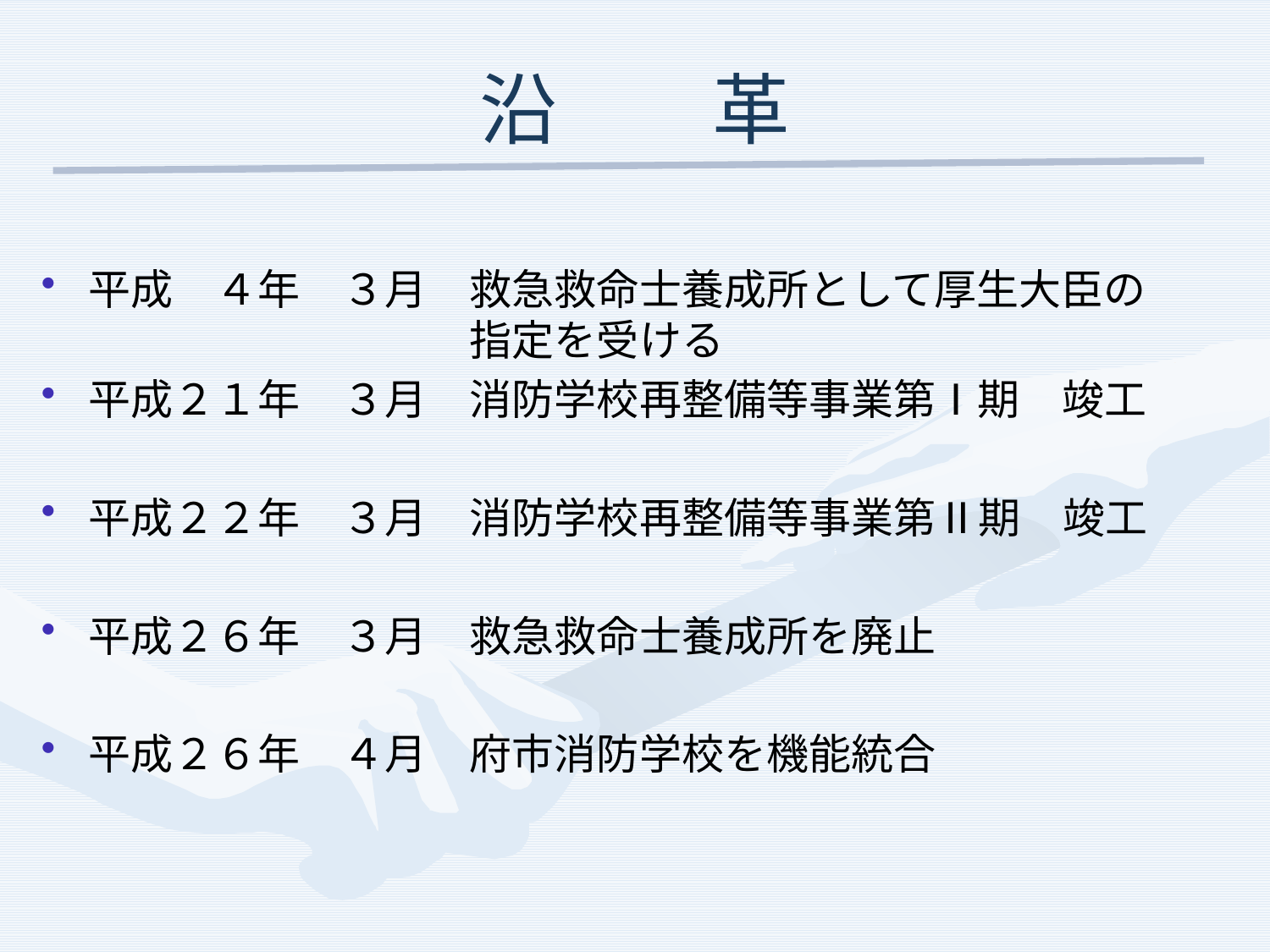

# 沿　　革
平成　４年　３月　救急救命士養成所として厚生大臣の
　　　　　　　　　指定を受ける
平成２１年　３月　消防学校再整備等事業第Ⅰ期　竣工

平成２２年　３月　消防学校再整備等事業第Ⅱ期　竣工

平成２６年　３月　救急救命士養成所を廃止

平成２６年　４月　府市消防学校を機能統合